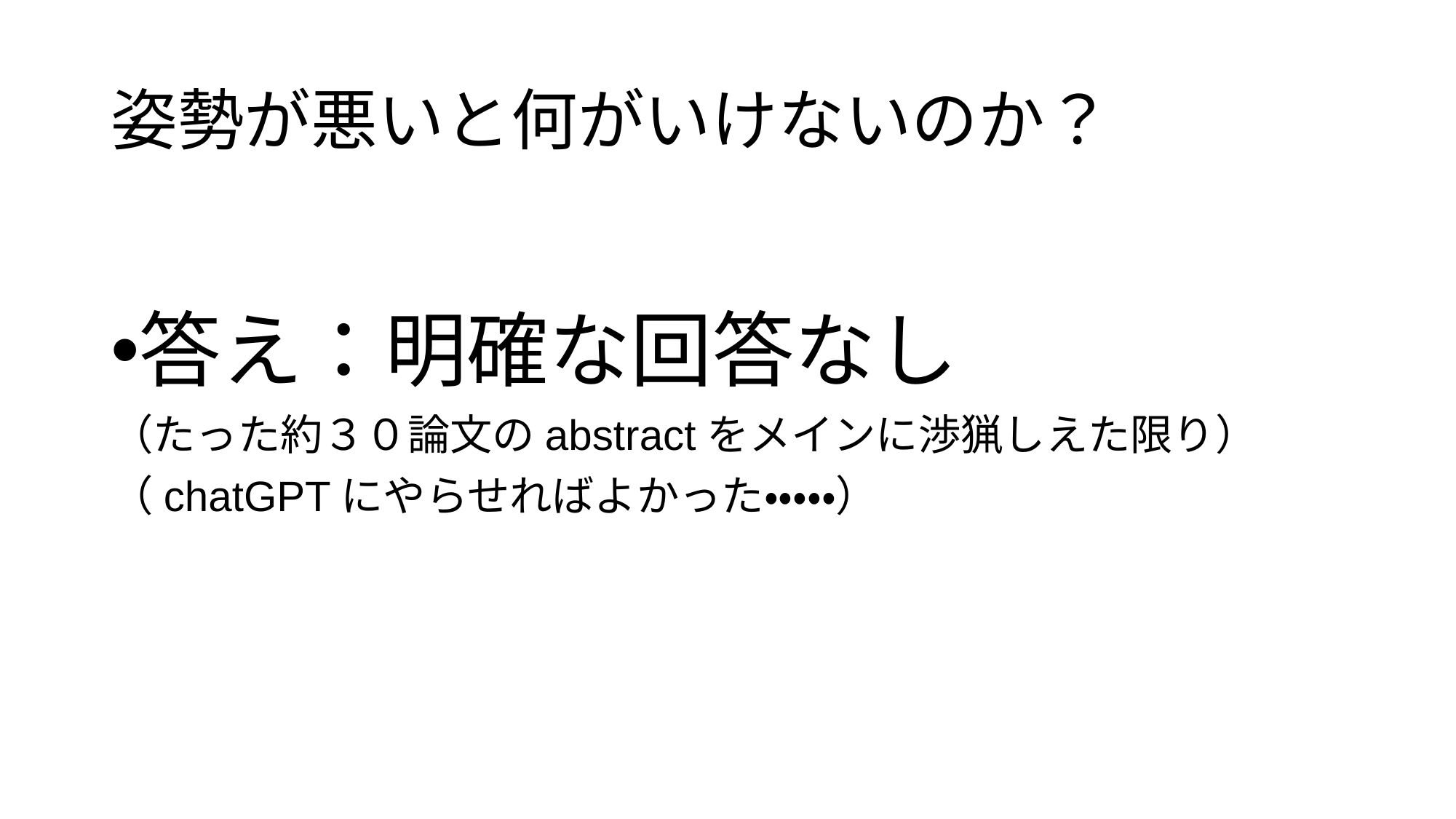

# 姿勢が悪いと何がいけないのか？
答え：明確な回答なし
（たった約３０論文のabstractをメインに渉猟しえた限り）
（chatGPTにやらせればよかった・・・・・）